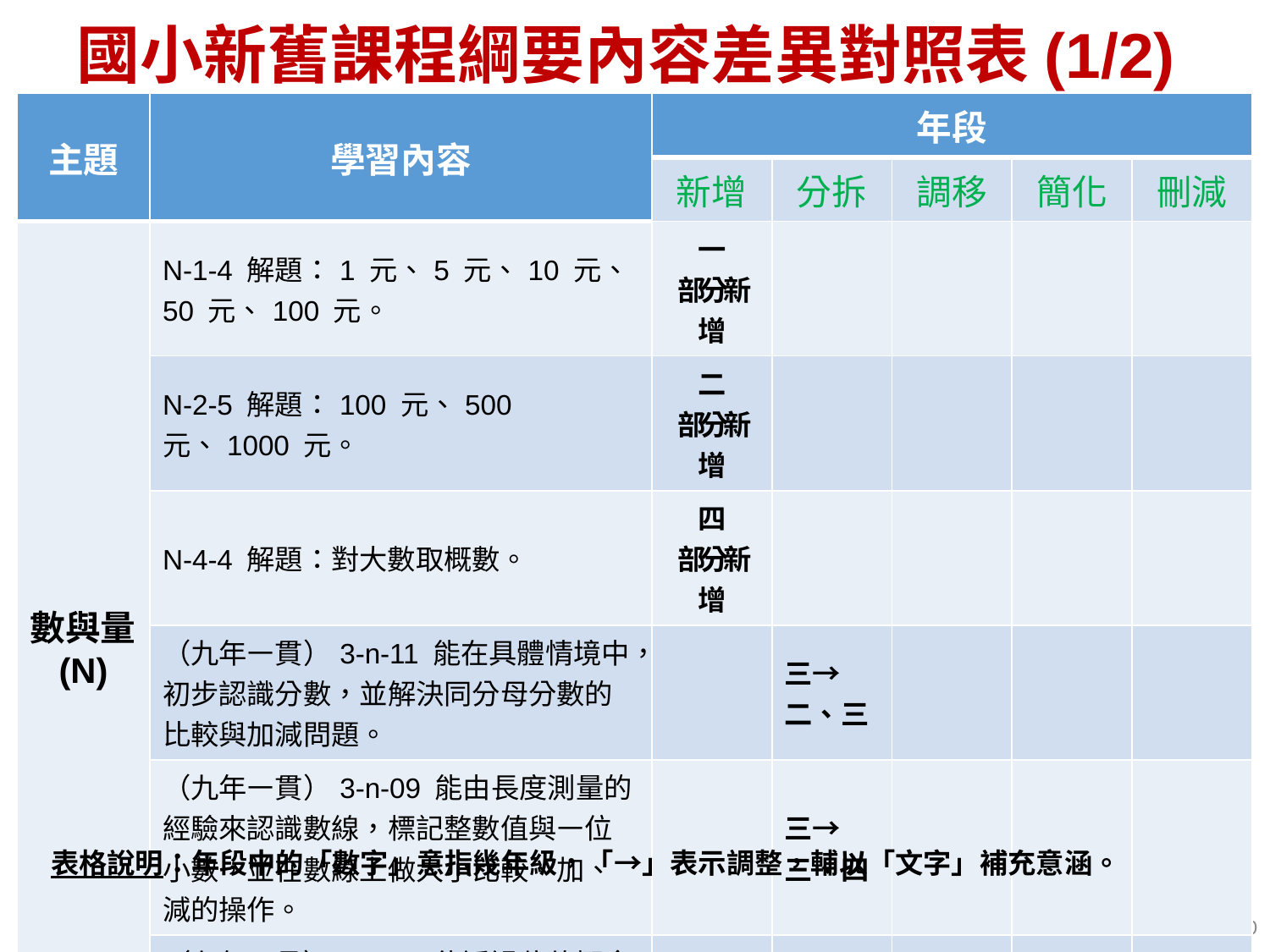

# 國小新舊課程綱要內容差異對照表(1/2)
| 主題 | 學習內容 | 年段 |  |  |  |  |
| --- | --- | --- | --- | --- | --- | --- |
|  |  | 新增 | 分拆 | 調移 | 簡化 | 刪減 |
| 數與量(N) | N-1-4 解題：1 元、5 元、10 元、50 元、100 元。 | 一 部分新增 |  |  |  |  |
|  | N-2-5 解題：100 元、500 元、1000 元。 | 二 部分新增 |  |  |  |  |
|  | N-4-4 解題：對大數取概數。 | 四 部分新增 |  |  |  |  |
|  | （九年㇐貫）3-n-11 能在具體情境中，初步認識分數，並解決同分母分數的比較與加減問題。 |  | 三→ 二、三 |  |  |  |
|  | （九年㇐貫）3-n-09 能由⾧度測量的經驗來認識數線，標記整數值與㇐位小數，並在數線上做大小比較、加、減的操作。 |  | 三→ 三、四 |  |  |  |
|  | （九年㇐貫）4-n-01 能透過位值概念，延伸整數的認識到大數(含「億」、「兆」之位名)，並做位值單位的換算。 |  | 四→ 四、五 |  |  |  |
表格說明：年段中的「數字」意指幾年級，「→」表示調整，輔以「文字」補充意涵。
40